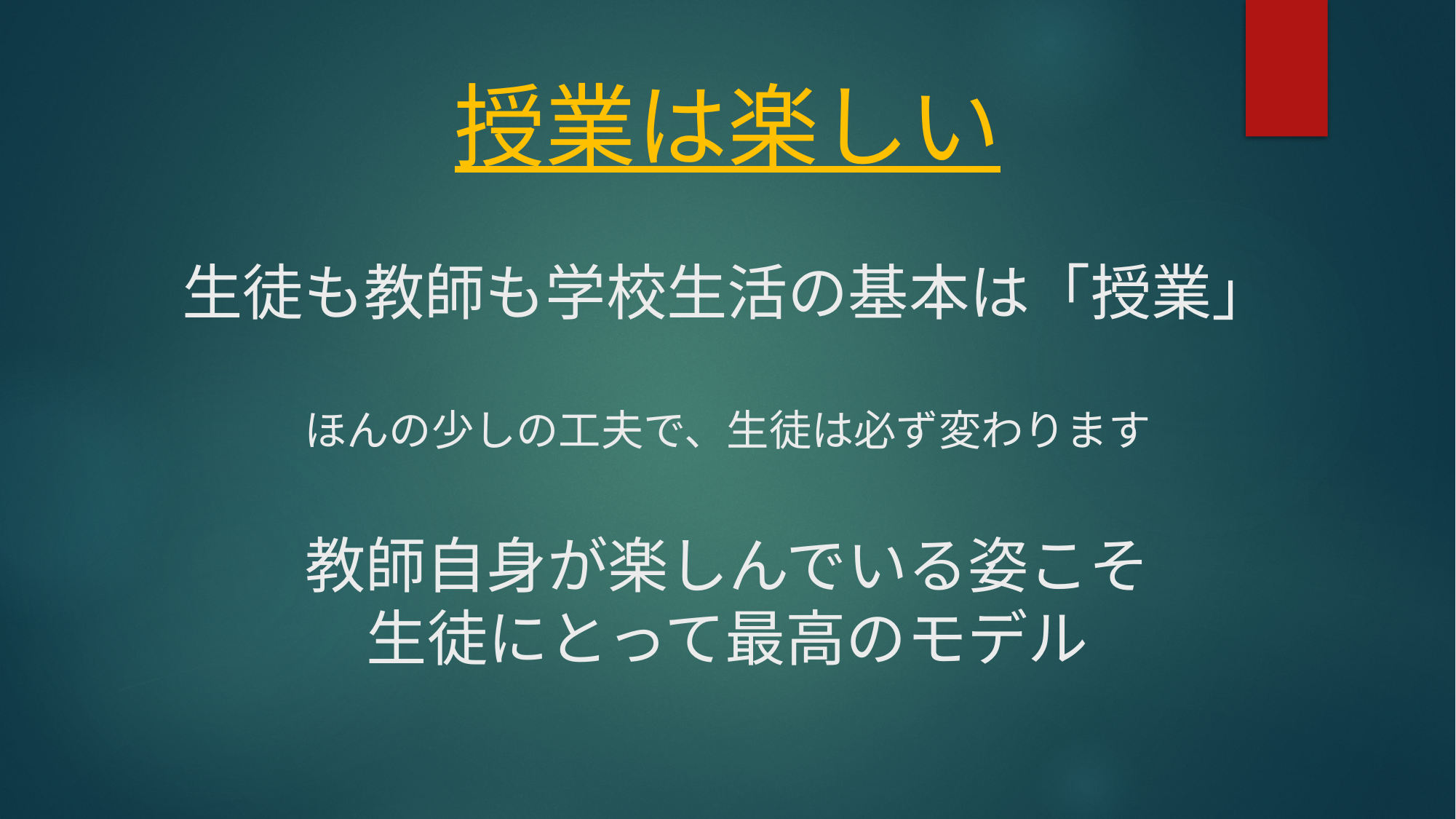

# 授業は楽しい 生徒も教師も学校生活の基本は「授業」 ほんの少しの工夫で、生徒は必ず変わります 教師自身が楽しんでいる姿こそ 生徒にとって最高のモデル